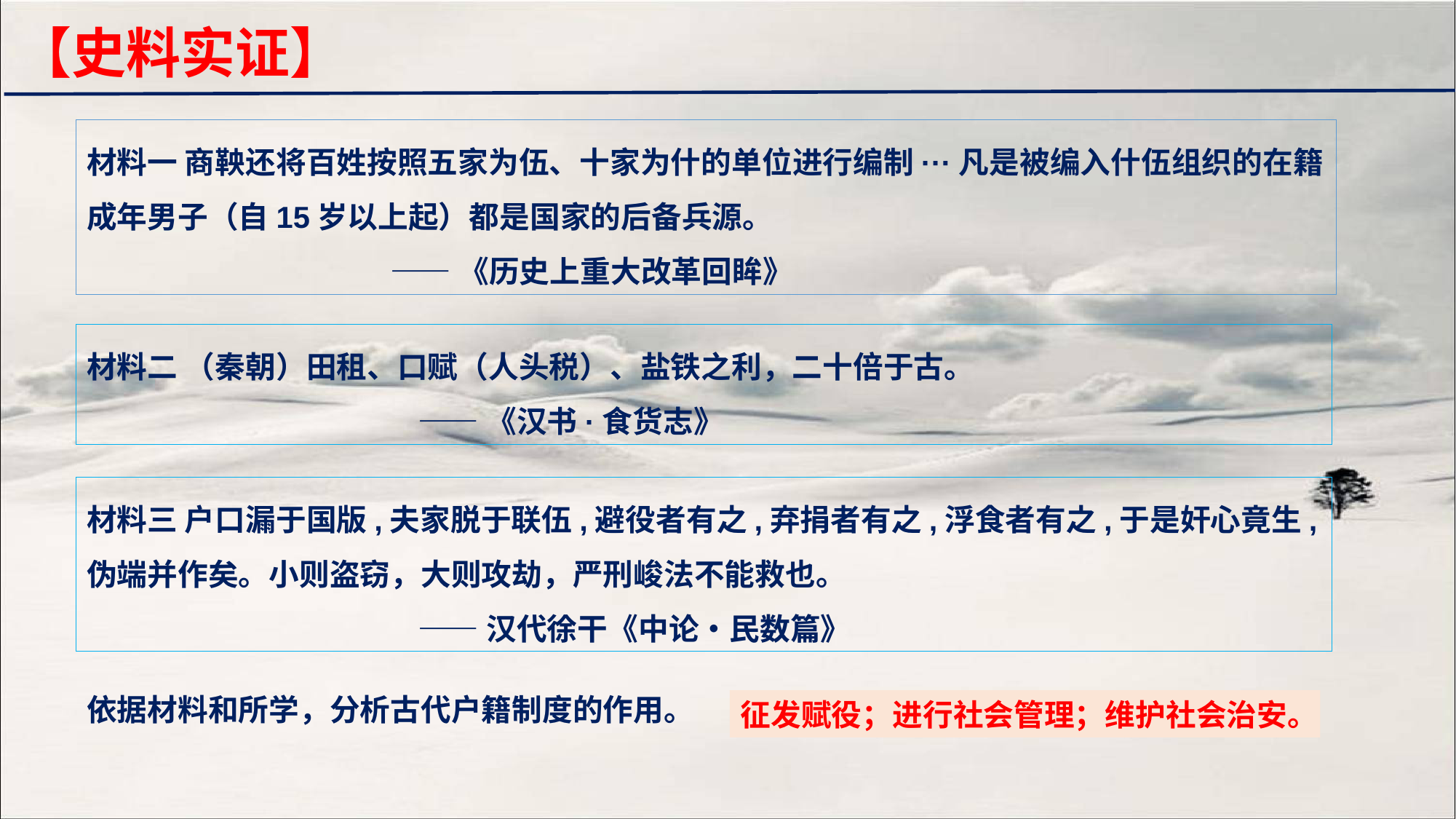

【史料实证】
材料一 商鞅还将百姓按照五家为伍、十家为什的单位进行编制···凡是被编入什伍组织的在籍成年男子（自15岁以上起）都是国家的后备兵源。
                                            ——《历史上重大改革回眸》
材料二 （秦朝）田租、口赋（人头税）、盐铁之利，二十倍于古。
                                                ——《汉书·食货志》
材料三 户口漏于国版,夫家脱于联伍,避役者有之,弃捐者有之,浮食者有之,于是奸心竟生,伪端并作矣。小则盗窃，大则攻劫，严刑峻法不能救也。
                                                ——汉代徐干《中论・民数篇》
依据材料和所学，分析古代户籍制度的作用。
征发赋役；进行社会管理；维护社会治安。